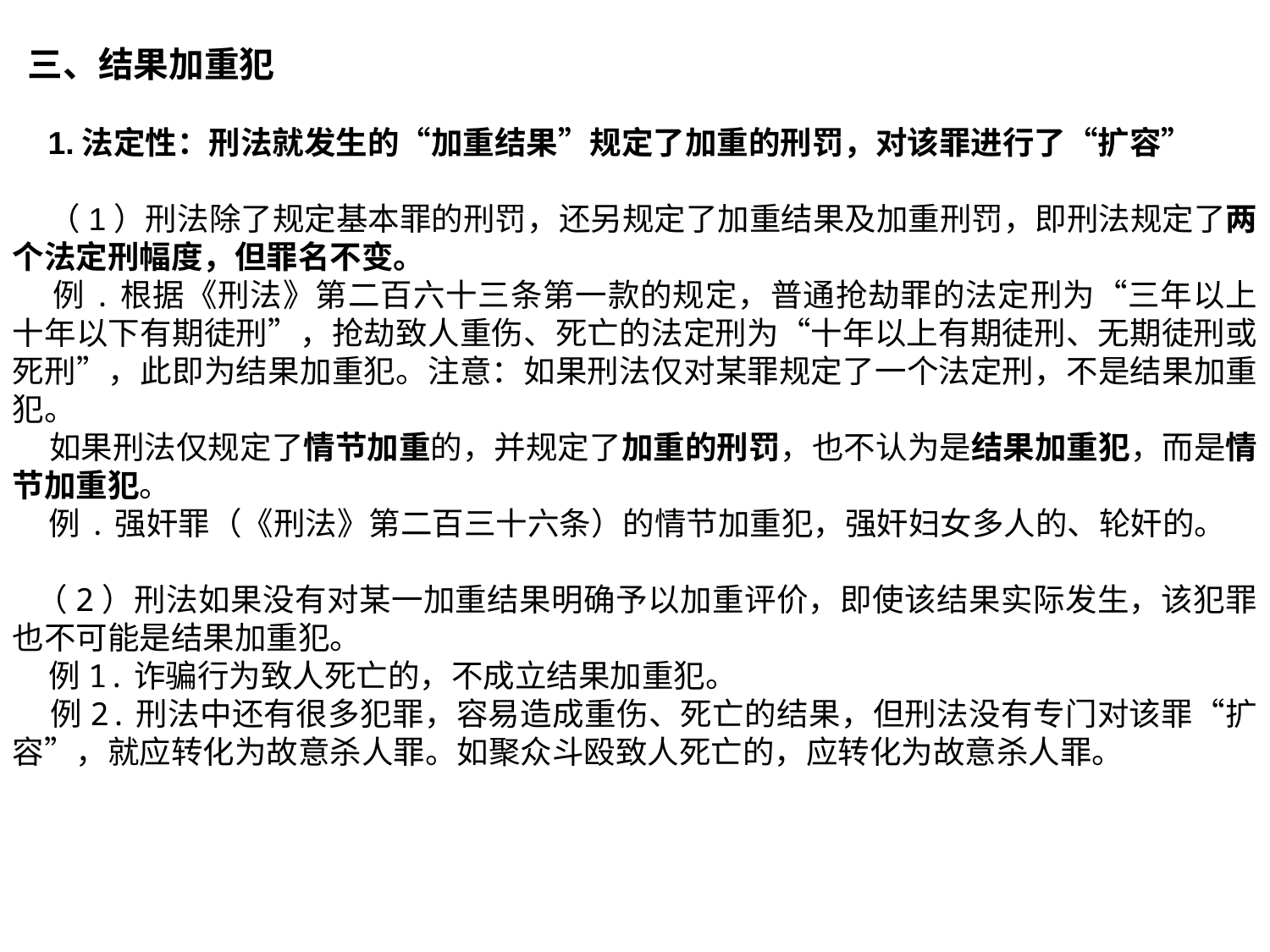

三、结果加重犯
    1.法定性：刑法就发生的“加重结果”规定了加重的刑罚，对该罪进行了“扩容”

    （1）刑法除了规定基本罪的刑罚，还另规定了加重结果及加重刑罚，即刑法规定了两个法定刑幅度，但罪名不变。
    例.根据《刑法》第二百六十三条第一款的规定，普通抢劫罪的法定刑为“三年以上十年以下有期徒刑”，抢劫致人重伤、死亡的法定刑为“十年以上有期徒刑、无期徒刑或死刑”，此即为结果加重犯。注意：如果刑法仅对某罪规定了一个法定刑，不是结果加重犯。
    如果刑法仅规定了情节加重的，并规定了加重的刑罚，也不认为是结果加重犯，而是情节加重犯。
    例.强奸罪（《刑法》第二百三十六条）的情节加重犯，强奸妇女多人的、轮奸的。

  （2）刑法如果没有对某一加重结果明确予以加重评价，即使该结果实际发生，该犯罪也不可能是结果加重犯。
    例1.诈骗行为致人死亡的，不成立结果加重犯。
    例2.刑法中还有很多犯罪，容易造成重伤、死亡的结果，但刑法没有专门对该罪“扩容”，就应转化为故意杀人罪。如聚众斗殴致人死亡的，应转化为故意杀人罪。